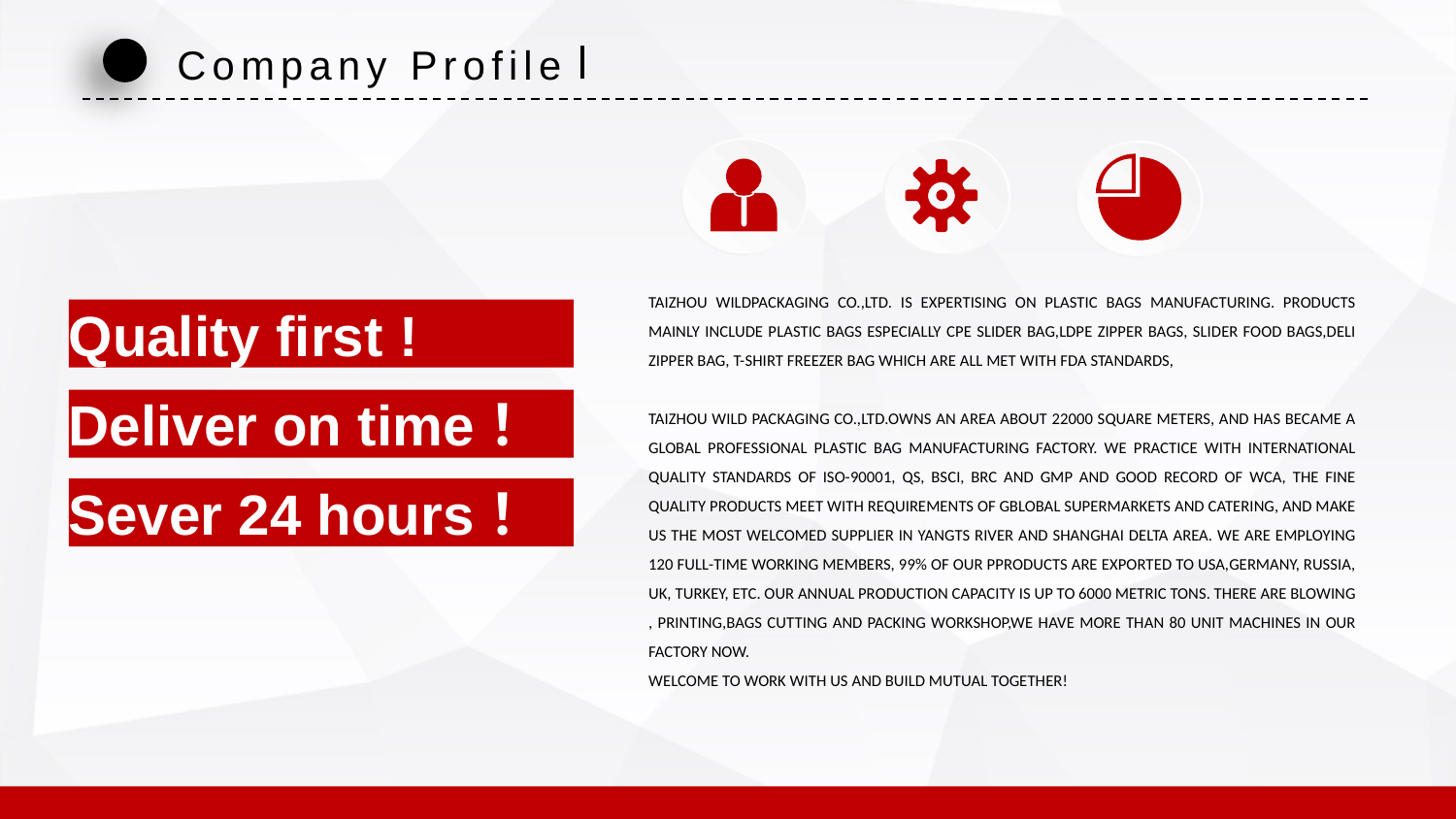

Company Profile

TAIZHOU WILDPACKAGING CO.,LTD. IS EXPERTISING ON PLASTIC BAGS MANUFACTURING. PRODUCTS MAINLY INCLUDE PLASTIC BAGS ESPECIALLY CPE SLIDER BAG,LDPE ZIPPER BAGS, SLIDER FOOD BAGS,DELI ZIPPER BAG, T-SHIRT FREEZER BAG WHICH ARE ALL MET WITH FDA STANDARDS,

TAIZHOU WILD PACKAGING CO.,LTD.OWNS AN AREA ABOUT 22000 SQUARE METERS, AND HAS BECAME A GLOBAL PROFESSIONAL PLASTIC BAG MANUFACTURING FACTORY. WE PRACTICE WITH INTERNATIONAL QUALITY STANDARDS OF ISO-90001, QS, BSCI, BRC AND GMP AND GOOD RECORD OF WCA, THE FINE QUALITY PRODUCTS MEET WITH REQUIREMENTS OF GBLOBAL SUPERMARKETS AND CATERING, AND MAKE US THE MOST WELCOMED SUPPLIER IN YANGTS RIVER AND SHANGHAI DELTA AREA. WE ARE EMPLOYING 120 FULL-TIME WORKING MEMBERS, 99% OF OUR PPRODUCTS ARE EXPORTED TO USA,GERMANY, RUSSIA, UK, TURKEY, ETC. OUR ANNUAL PRODUCTION CAPACITY IS UP TO 6000 METRIC TONS. THERE ARE BLOWING , PRINTING,BAGS CUTTING AND PACKING WORKSHOP,WE HAVE MORE THAN 80 UNIT MACHINES IN OUR FACTORY NOW.
WELCOME TO WORK WITH US AND BUILD MUTUAL TOGETHER!
Quality first !
Deliver on time！
Sever 24 hours！

延时符